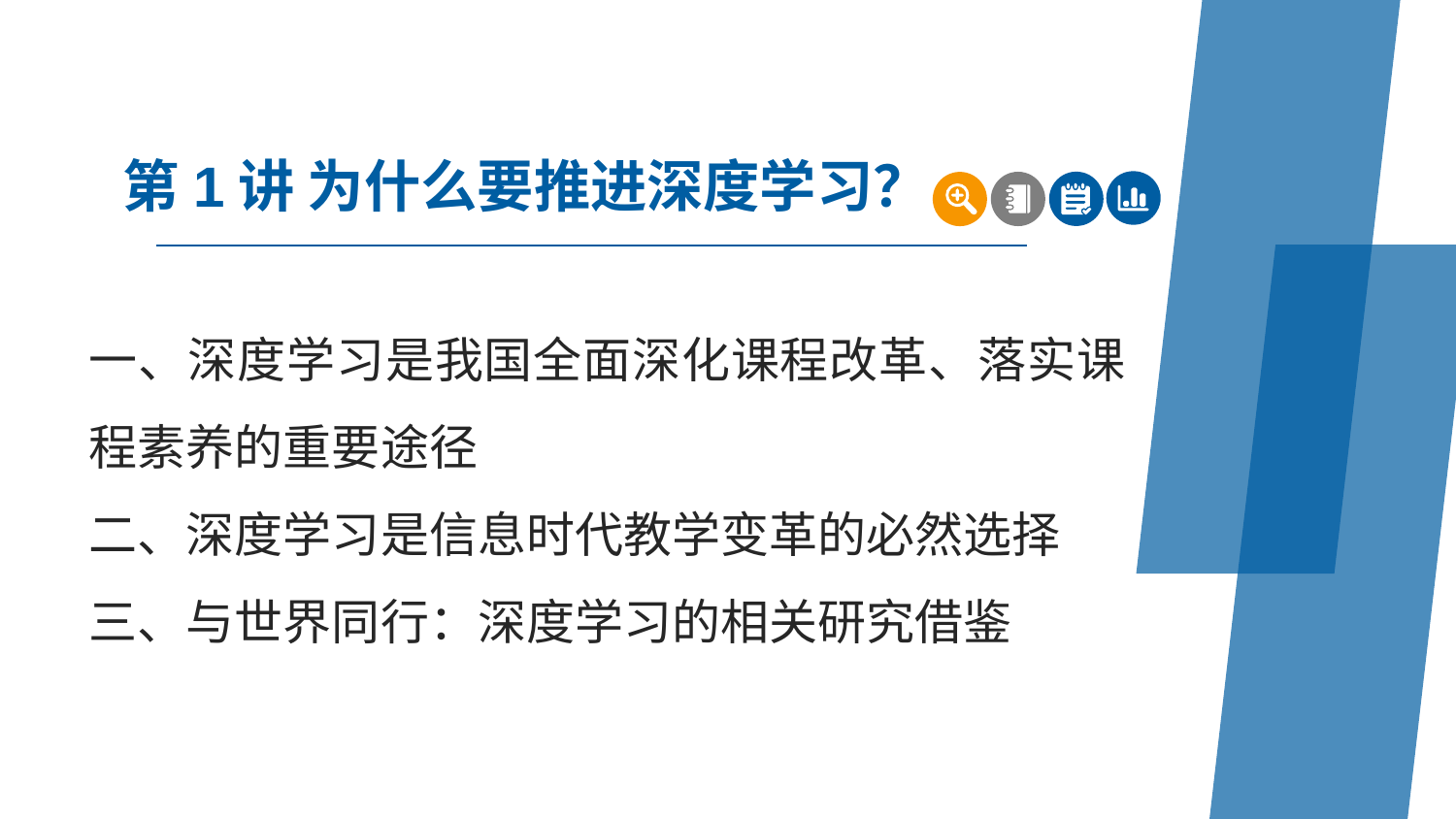

第1讲 为什么要推进深度学习？

一、深度学习是我国全面深化课程改革、落实课程素养的重要途径
二、深度学习是信息时代教学变革的必然选择
三、与世界同行：深度学习的相关研究借鉴